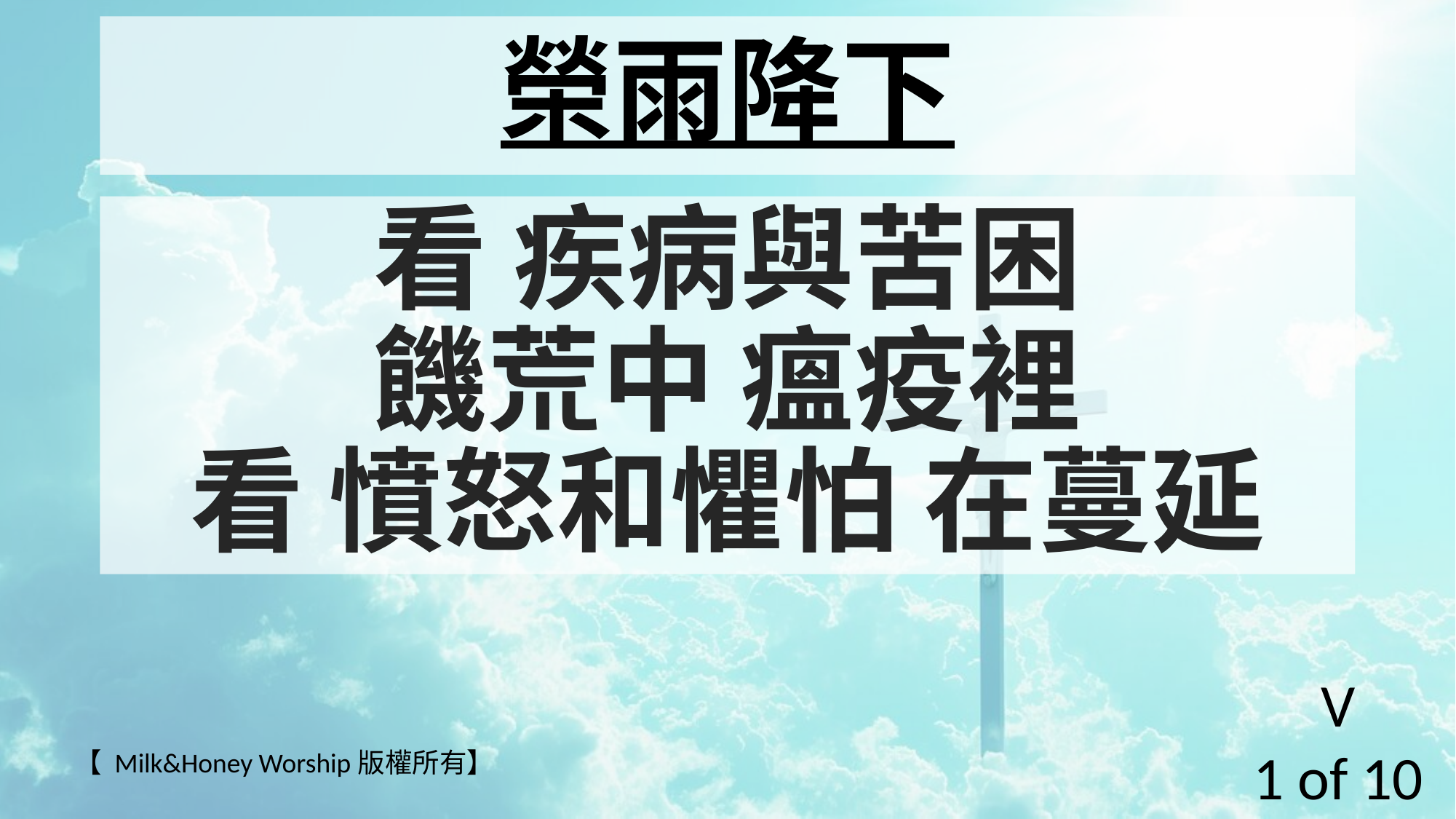

# 榮雨降下
看 疾病與苦困
饑荒中 瘟疫裡
看 憤怒和懼怕 在蔓延
V
1 of 10
【 Milk&Honey Worship版權所有】